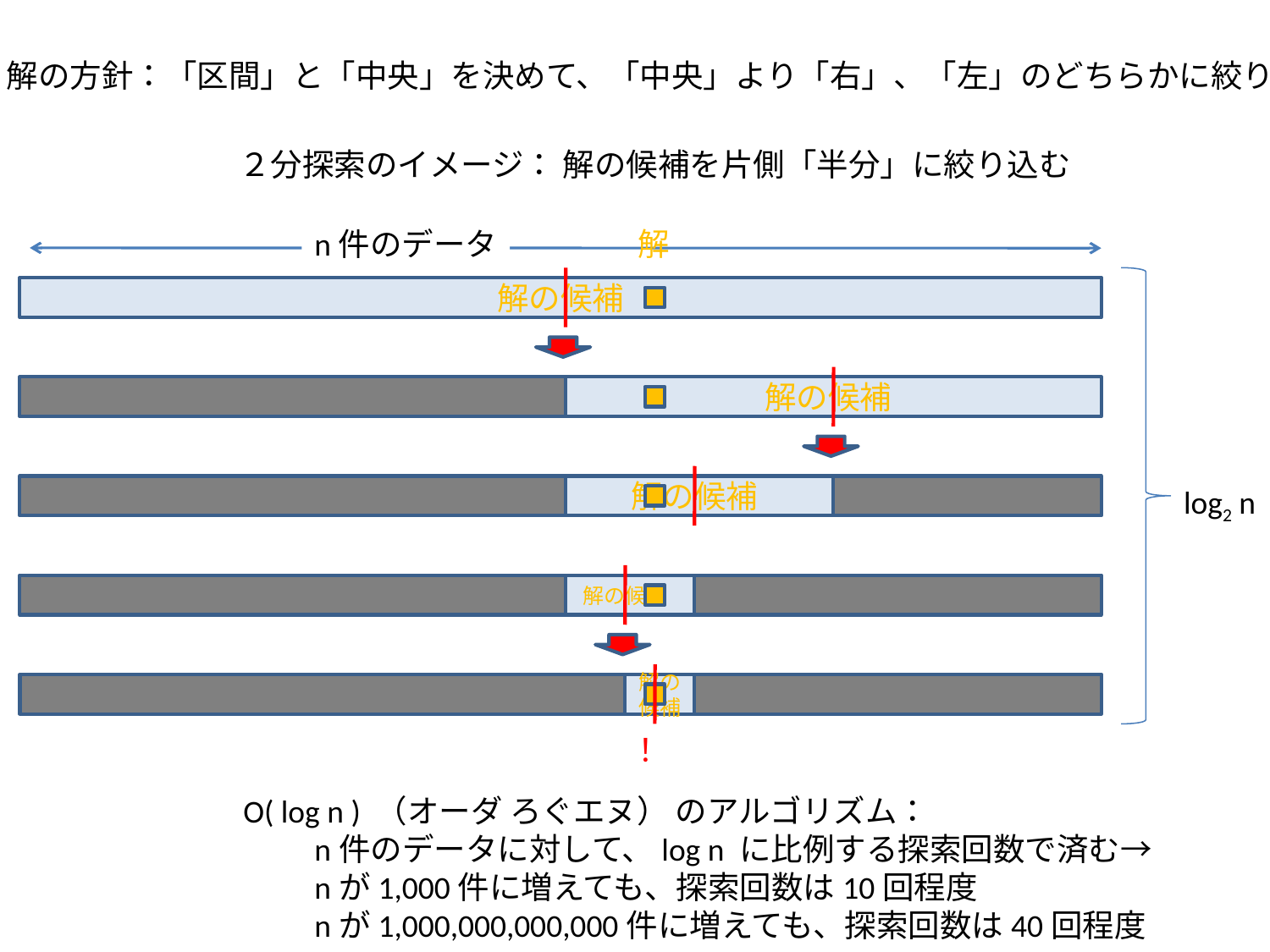

解の方針：「区間」と「中央」を決めて、「中央」より「右」、「左」のどちらかに絞り込む
２分探索のイメージ： 解の候補を片側「半分」に絞り込む
n件のデータ
解

解の候補

解の候補

解の候補

log2 n

解の候補

解の候補

！
O( log n ) （オーダ ろぐエヌ） のアルゴリズム：
　　n件のデータに対して、log n に比例する探索回数で済む→
　　nが1,000件に増えても、探索回数は10回程度
　　nが1,000,000,000,000件に増えても、探索回数は40回程度